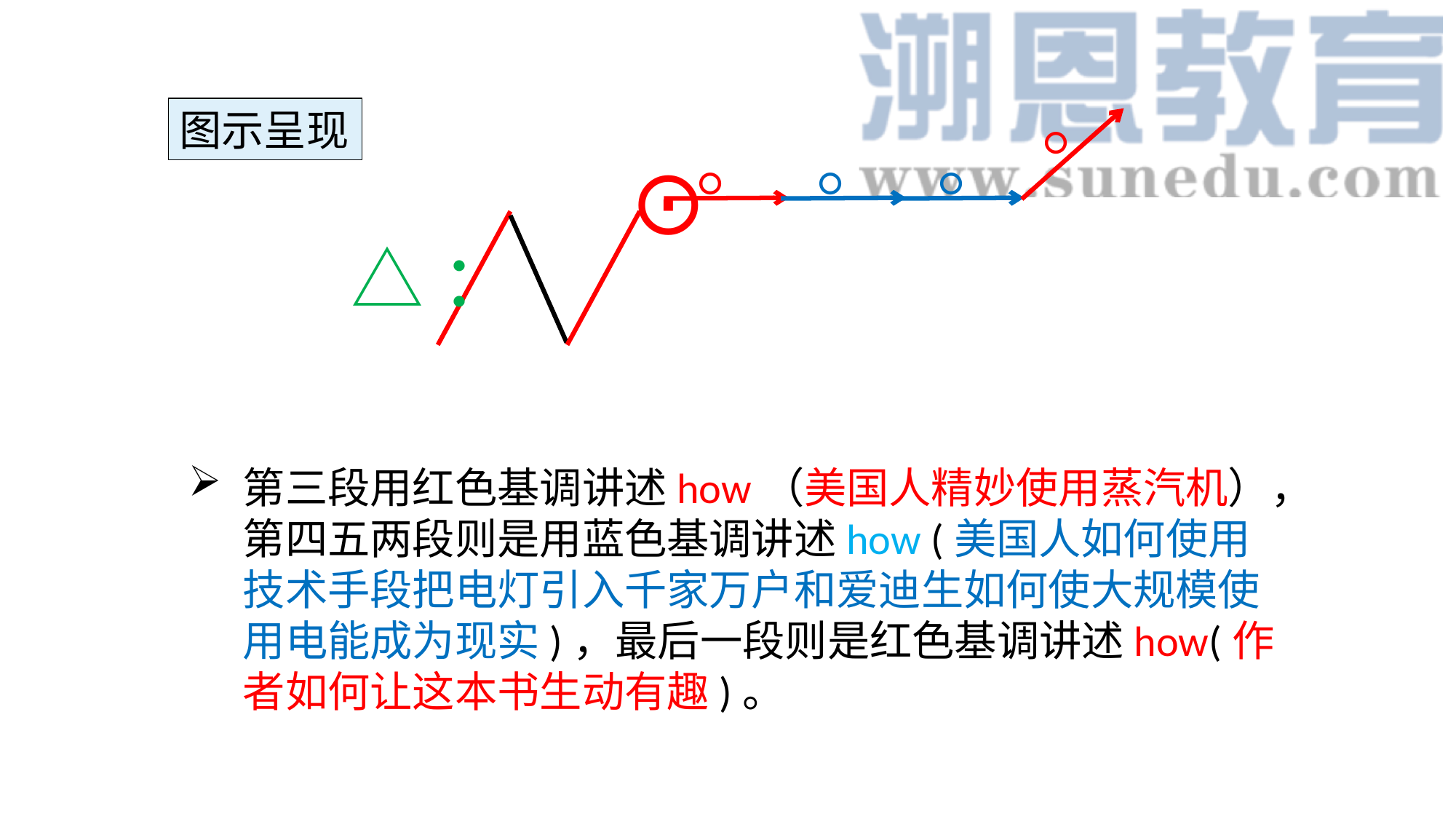

图示呈现
○
⊙
○
○
○
△：
第三段用红色基调讲述how（美国人精妙使用蒸汽机），第四五两段则是用蓝色基调讲述how (美国人如何使用技术手段把电灯引入千家万户和爱迪生如何使大规模使用电能成为现实)，最后一段则是红色基调讲述how(作者如何让这本书生动有趣)。